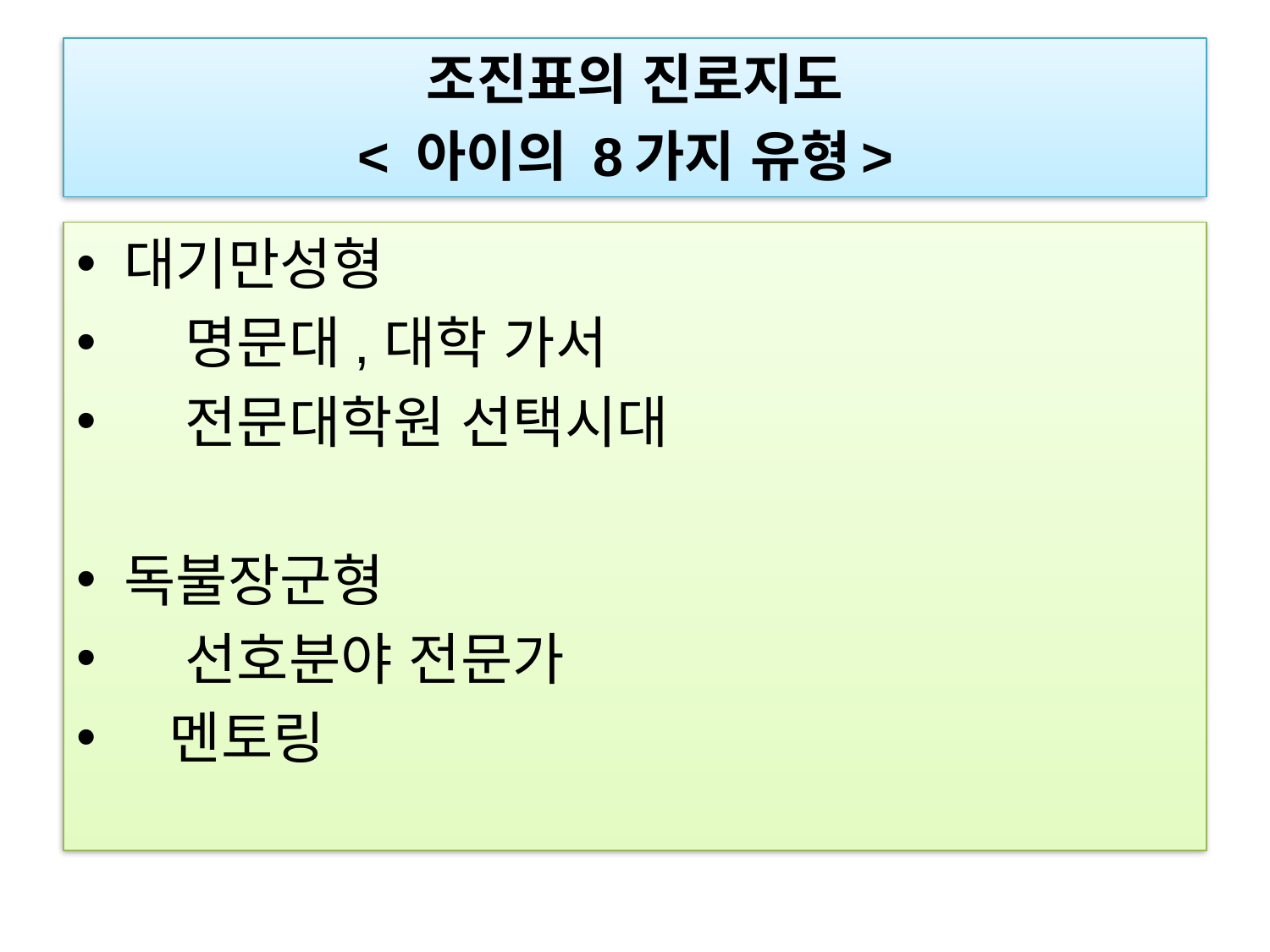

# 조진표의 진로지도 < 아이의 8가지 유형>
대기만성형
   명문대,대학 가서
   전문대학원 선택시대

독불장군형
   선호분야 전문가
  멘토링